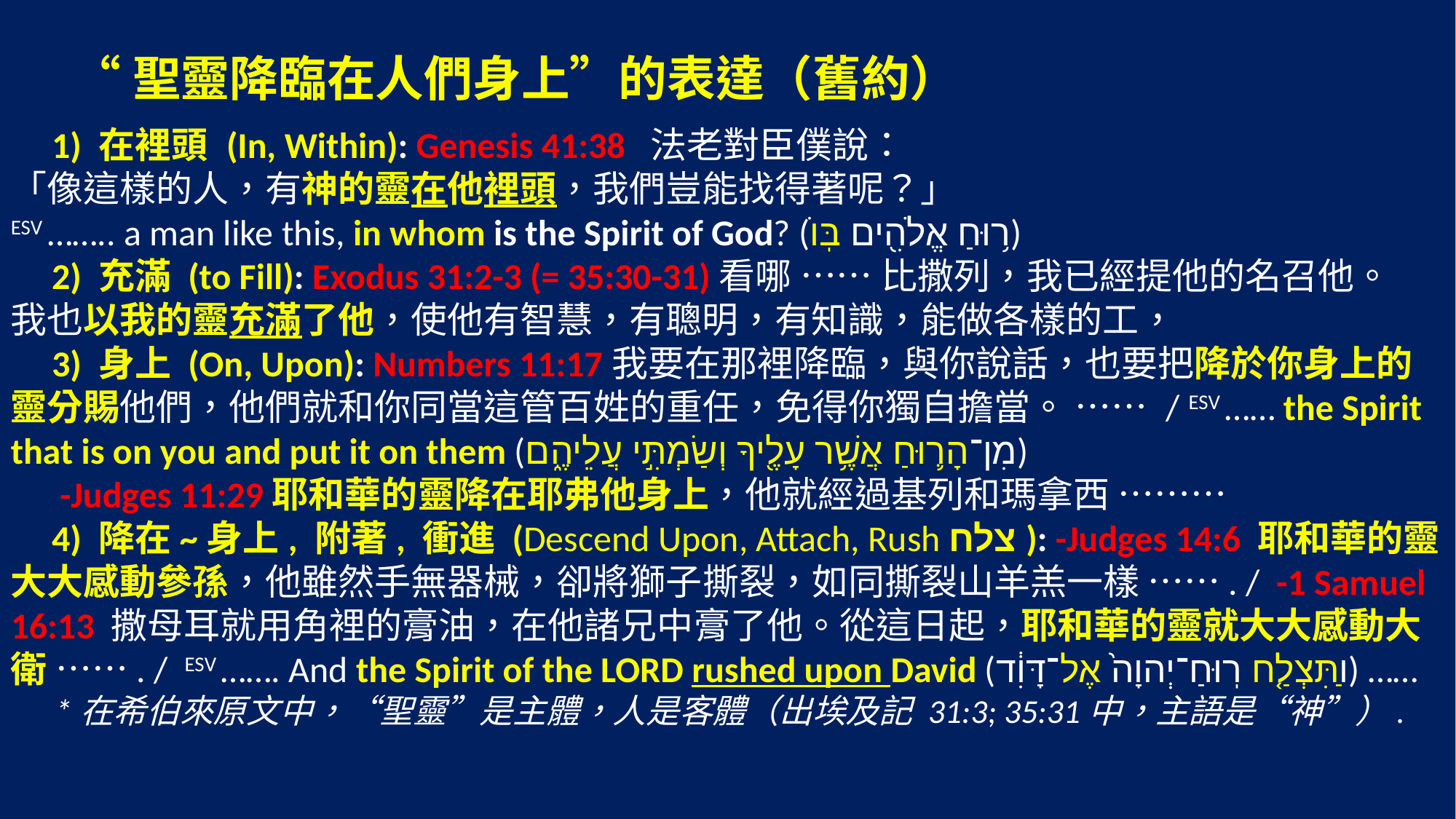

“聖靈降臨在人們身上”的表達（舊約）

     1) 在裡頭 (In, Within): Genesis 41:38  法老對臣僕說：
「像這樣的人，有神的靈在他裡頭，我們豈能找得著呢？」
ESV …….. a man like this, in whom is the Spirit of God? (ר֥וּחַ אֱלֹהִ֖ים בּֽוֹ)
     2) 充滿 (to Fill): Exodus 31:2-3 (= 35:30-31)看哪 …… 比撒列，我已經提他的名召他。
我也以我的靈充滿了他，使他有智慧，有聰明，有知識，能做各樣的工，
     3) 身上 (On, Upon): Numbers 11:17我要在那裡降臨，與你說話，也要把降於你身上的靈分賜他們，他們就和你同當這管百姓的重任，免得你獨自擔當。 …… / ESV …… the Spirit that is on you and put it on them (מִן־הָר֛וּחַ אֲשֶׁ֥ר עָלֶ֖יךָ וְשַׂמְתִּ֣י עֲלֵיהֶ֑ם)
      -Judges 11:29耶和華的靈降在耶弗他身上，他就經過基列和瑪拿西 ………
     4) 降在~身上, 附著, 衝進 (Descend Upon, Attach, Rush צלח ): -Judges 14:6 耶和華的靈大大感動參孫，他雖然手無器械，卻將獅子撕裂，如同撕裂山羊羔一樣 ……. /  -1 Samuel 16:13 撒母耳就用角裡的膏油，在他諸兄中膏了他。從這日起，耶和華的靈就大大感動大衛 ……. /  ESV ……. And the Spirit of the LORD rushed upon David (וַתִּצְלַ֤ח רֽוּחַ־יְהוָה֙ אֶל־דָּוִ֔ד) ……
      *在希伯來原文中，“聖靈”是主體，人是客體（出埃及記 31:3; 35:31中，主語是“神”）.